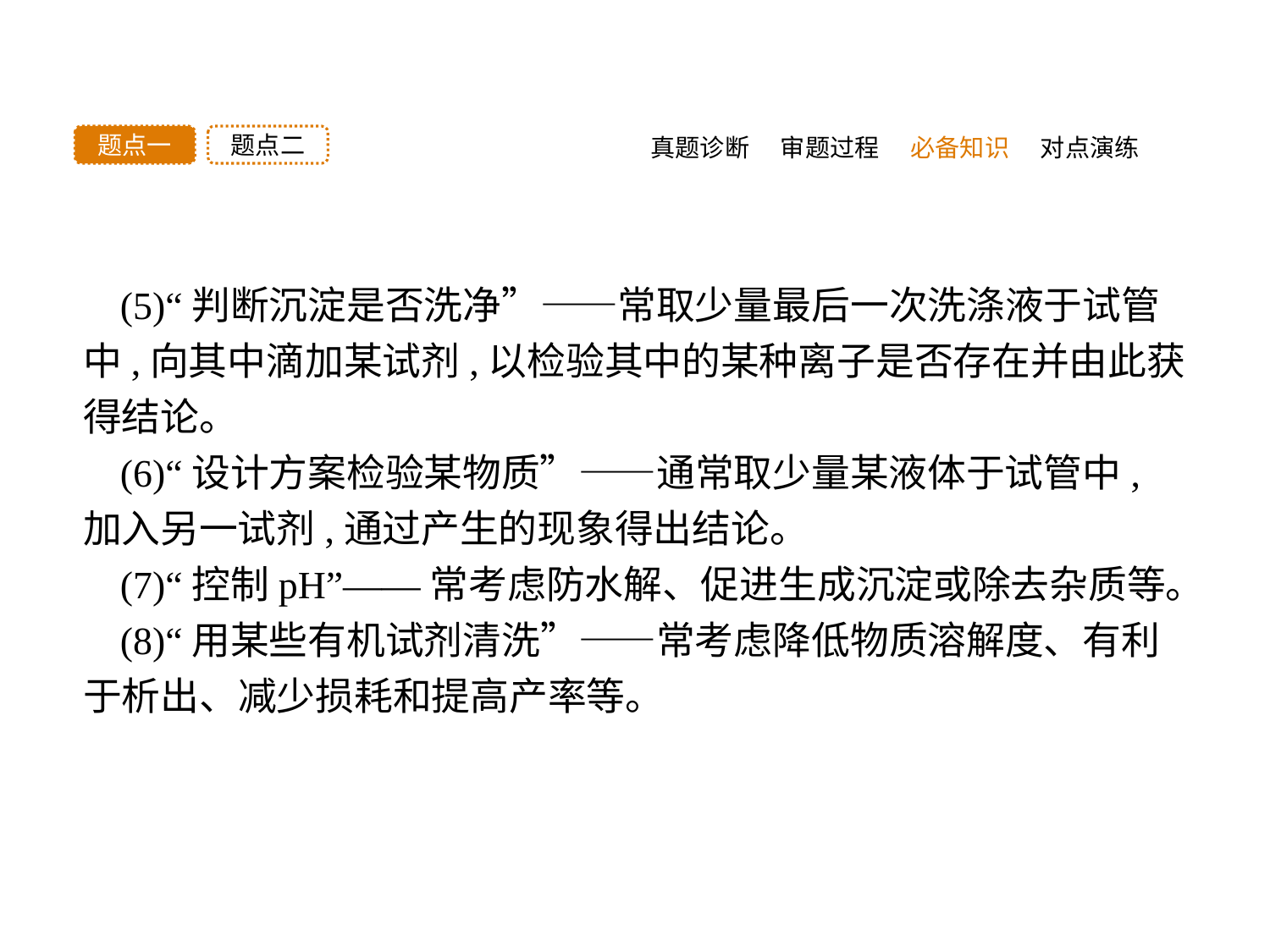

真题诊断
题点二
题点一
审题过程
必备知识
对点演练
(5)“判断沉淀是否洗净”——常取少量最后一次洗涤液于试管中,向其中滴加某试剂,以检验其中的某种离子是否存在并由此获得结论。
(6)“设计方案检验某物质”——通常取少量某液体于试管中,加入另一试剂,通过产生的现象得出结论。
(7)“控制pH”——常考虑防水解、促进生成沉淀或除去杂质等。
(8)“用某些有机试剂清洗”——常考虑降低物质溶解度、有利于析出、减少损耗和提高产率等。